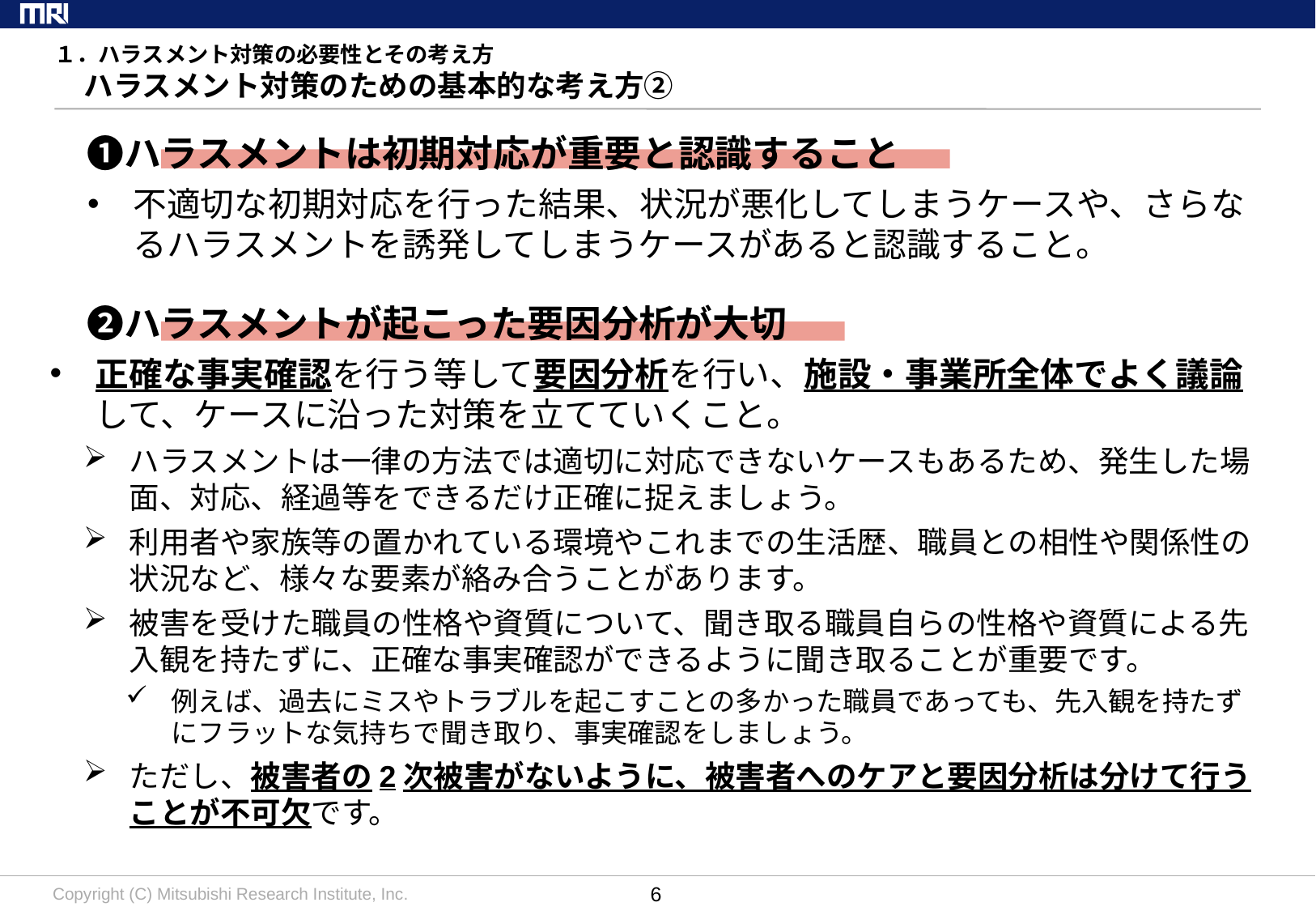

# １．ハラスメント対策の必要性とその考え方 　ハラスメント対策のための基本的な考え方②
　❶ハラスメントは初期対応が重要と認識すること
不適切な初期対応を行った結果、状況が悪化してしまうケースや、さらなるハラスメントを誘発してしまうケースがあると認識すること。

　❷ハラスメントが起こった要因分析が大切
正確な事実確認を行う等して要因分析を行い、施設・事業所全体でよく議論して、ケースに沿った対策を立てていくこと。
ハラスメントは一律の方法では適切に対応できないケースもあるため、発生した場面、対応、経過等をできるだけ正確に捉えましょう。
利用者や家族等の置かれている環境やこれまでの生活歴、職員との相性や関係性の状況など、様々な要素が絡み合うことがあります。
被害を受けた職員の性格や資質について、聞き取る職員自らの性格や資質による先入観を持たずに、正確な事実確認ができるように聞き取ることが重要です。
例えば、過去にミスやトラブルを起こすことの多かった職員であっても、先入観を持たずにフラットな気持ちで聞き取り、事実確認をしましょう。
ただし、被害者の2次被害がないように、被害者へのケアと要因分析は分けて行うことが不可欠です。